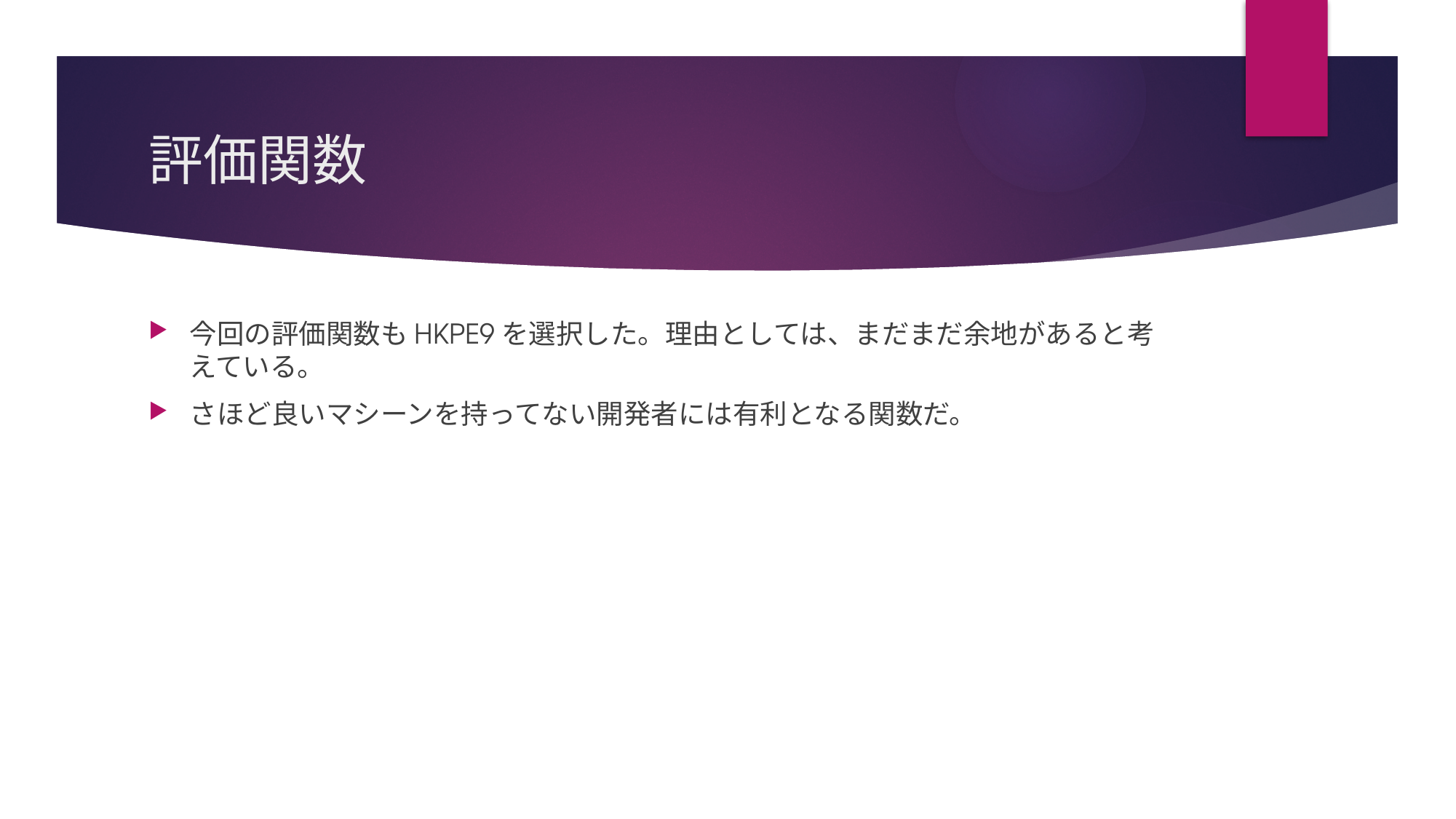

# 評価関数
今回の評価関数もHKPE9を選択した。理由としては、まだまだ余地があると考えている。
さほど良いマシーンを持ってない開発者には有利となる関数だ。